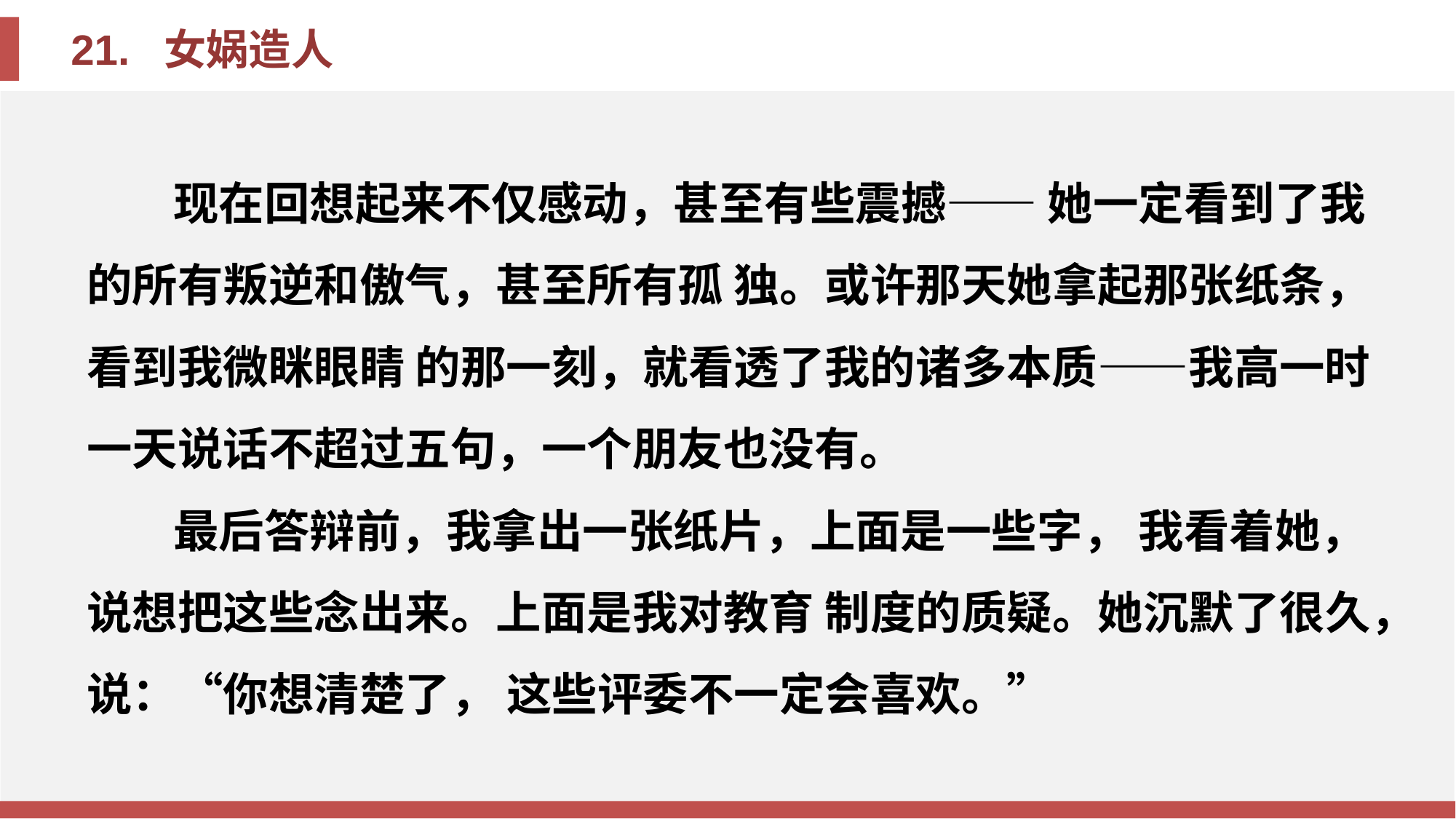

现在回想起来不仅感动，甚至有些震撼—— 她一定看到了我的所有叛逆和傲气，甚至所有孤 独。或许那天她拿起那张纸条，看到我微眯眼睛 的那一刻，就看透了我的诸多本质——我高一时 一天说话不超过五句，一个朋友也没有。
最后答辩前，我拿出一张纸片，上面是一些字， 我看着她，说想把这些念出来。上面是我对教育 制度的质疑。她沉默了很久，说：“你想清楚了， 这些评委不一定会喜欢。”